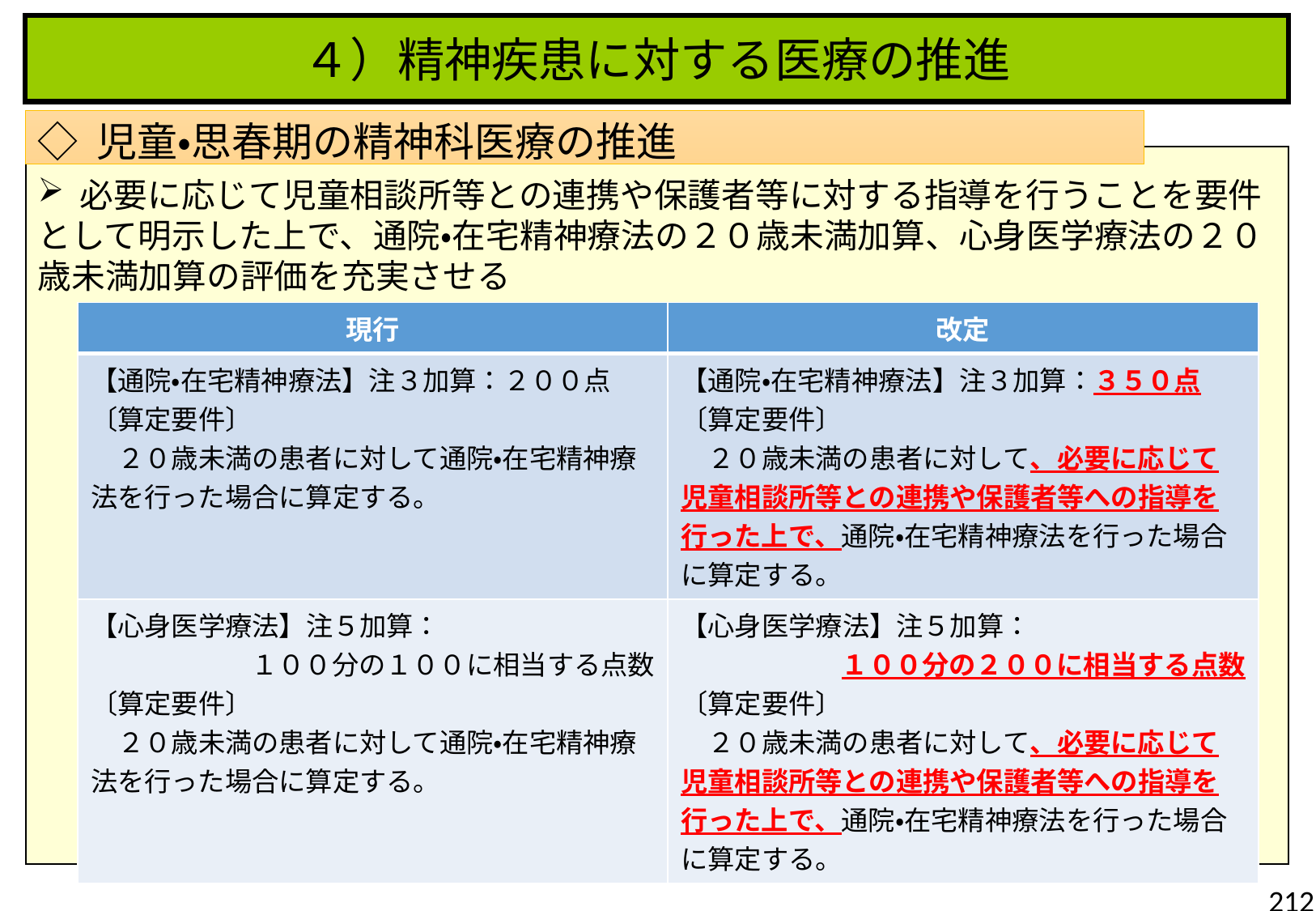

４）精神疾患に対する医療の推進
◇ 児童・思春期の精神科医療の推進

 必要に応じて児童相談所等との連携や保護者等に対する指導を行うことを要件として明示した上で、通院・在宅精神療法の２０歳未満加算、心身医学療法の２０歳未満加算の評価を充実させる
| 現行 | 改定 |
| --- | --- |
| 【通院・在宅精神療法】注３加算：２００点 〔算定要件〕 　２０歳未満の患者に対して通院・在宅精神療法を行った場合に算定する。 | 【通院・在宅精神療法】注３加算：３５０点 〔算定要件〕 　２０歳未満の患者に対して、必要に応じて児童相談所等との連携や保護者等への指導を行った上で、通院・在宅精神療法を行った場合に算定する。 |
| 【心身医学療法】注５加算： １００分の１００に相当する点数 〔算定要件〕 　２０歳未満の患者に対して通院・在宅精神療法を行った場合に算定する。 | 【心身医学療法】注５加算： １００分の２００に相当する点数 〔算定要件〕 　２０歳未満の患者に対して、必要に応じて児童相談所等との連携や保護者等への指導を行った上で、通院・在宅精神療法を行った場合に算定する。 |
212